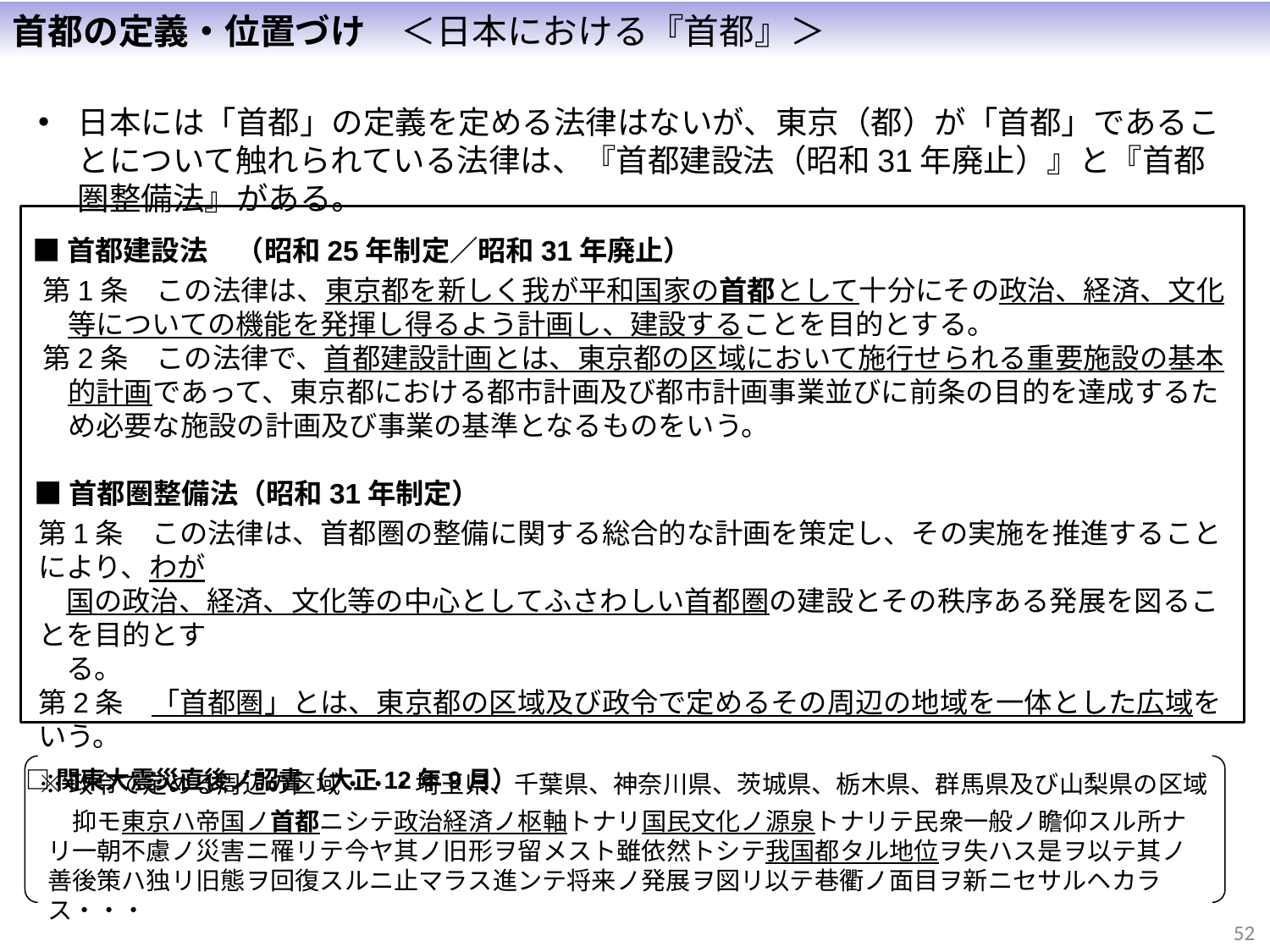

首都の定義・位置づけ　＜日本における『首都』＞
日本には「首都」の定義を定める法律はないが、東京（都）が「首都」であることについて触れられている法律は、『首都建設法（昭和31年廃止）』と『首都圏整備法』がある。

■首都建設法　（昭和25年制定／昭和31年廃止）
第1条　この法律は、東京都を新しく我が平和国家の首都として十分にその政治、経済、文化等についての機能を発揮し得るよう計画し、建設することを目的とする。
第2条　この法律で、首都建設計画とは、東京都の区域において施行せられる重要施設の基本的計画であって、東京都における都市計画及び都市計画事業並びに前条の目的を達成するため必要な施設の計画及び事業の基準となるものをいう。
■首都圏整備法（昭和31年制定）
第1条　この法律は、首都圏の整備に関する総合的な計画を策定し、その実施を推進することにより、わが
　国の政治、経済、文化等の中心としてふさわしい首都圏の建設とその秩序ある発展を図ることを目的とす
　る。
第2条　「首都圏」とは、東京都の区域及び政令で定めるその周辺の地域を一体とした広域をいう。

※政令で定める周辺の区域・・・埼玉県、千葉県、神奈川県、茨城県、栃木県、群馬県及び山梨県の区域

□関東大震災直後ノ詔書（大正12年9月）
　抑モ東京ハ帝国ノ首都ニシテ政治経済ノ枢軸トナリ国民文化ノ源泉トナリテ民衆一般ノ瞻仰スル所ナリ一朝不慮ノ災害ニ罹リテ今ヤ其ノ旧形ヲ留メスト雖依然トシテ我国都タル地位ヲ失ハス是ヲ以テ其ノ善後策ハ独リ旧態ヲ回復スルニ止マラス進ンテ将来ノ発展ヲ図リ以テ巷衢ノ面目ヲ新ニセサルヘカラス・・・
52